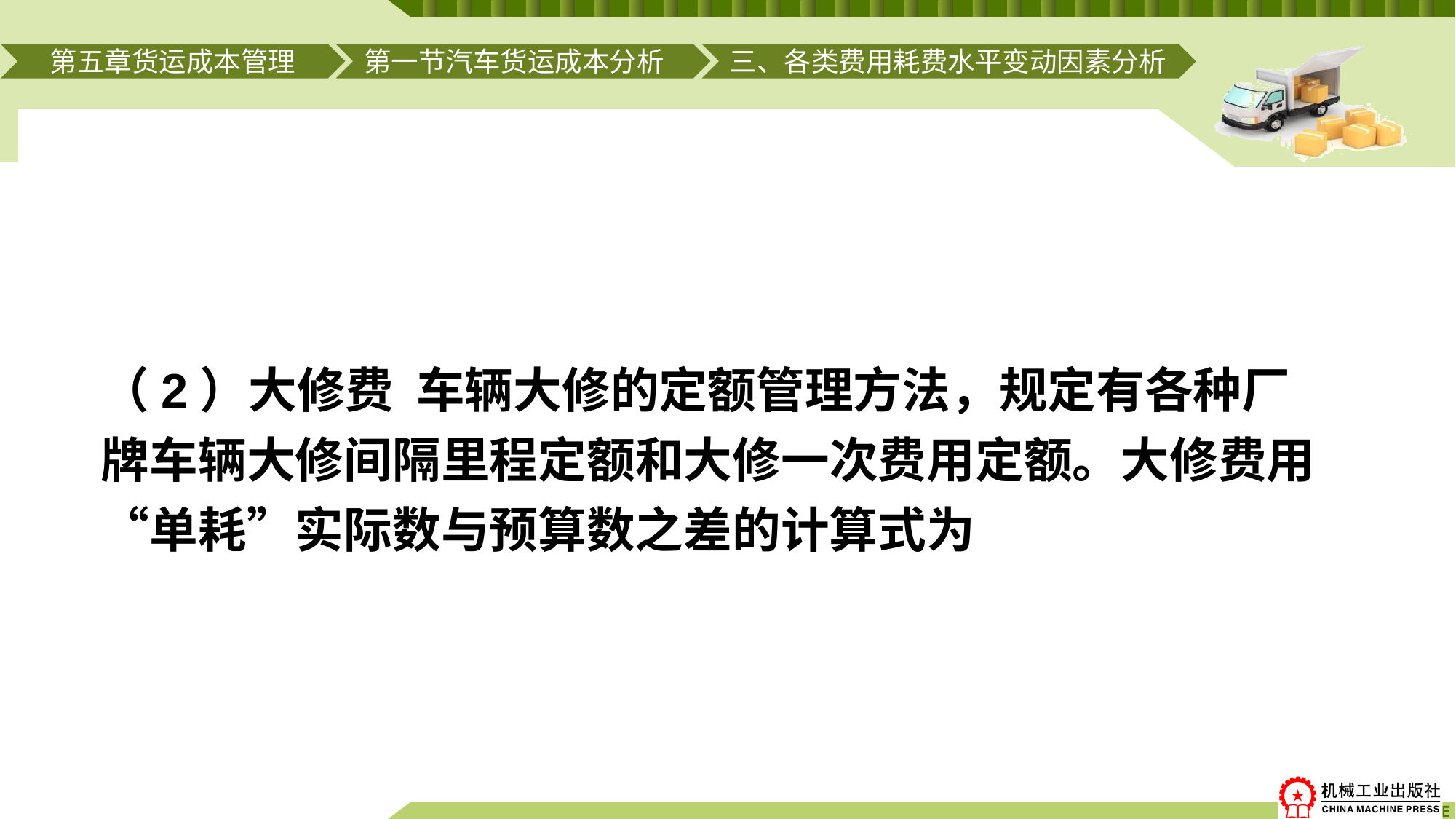

第五章货运成本管理
第一节汽车货运成本分析
三、各类费用耗费水平变动因素分析
# （2）大修费  车辆大修的定额管理方法，规定有各种厂牌车辆大修间隔里程定额和大修一次费用定额。大修费用“单耗”实际数与预算数之差的计算式为